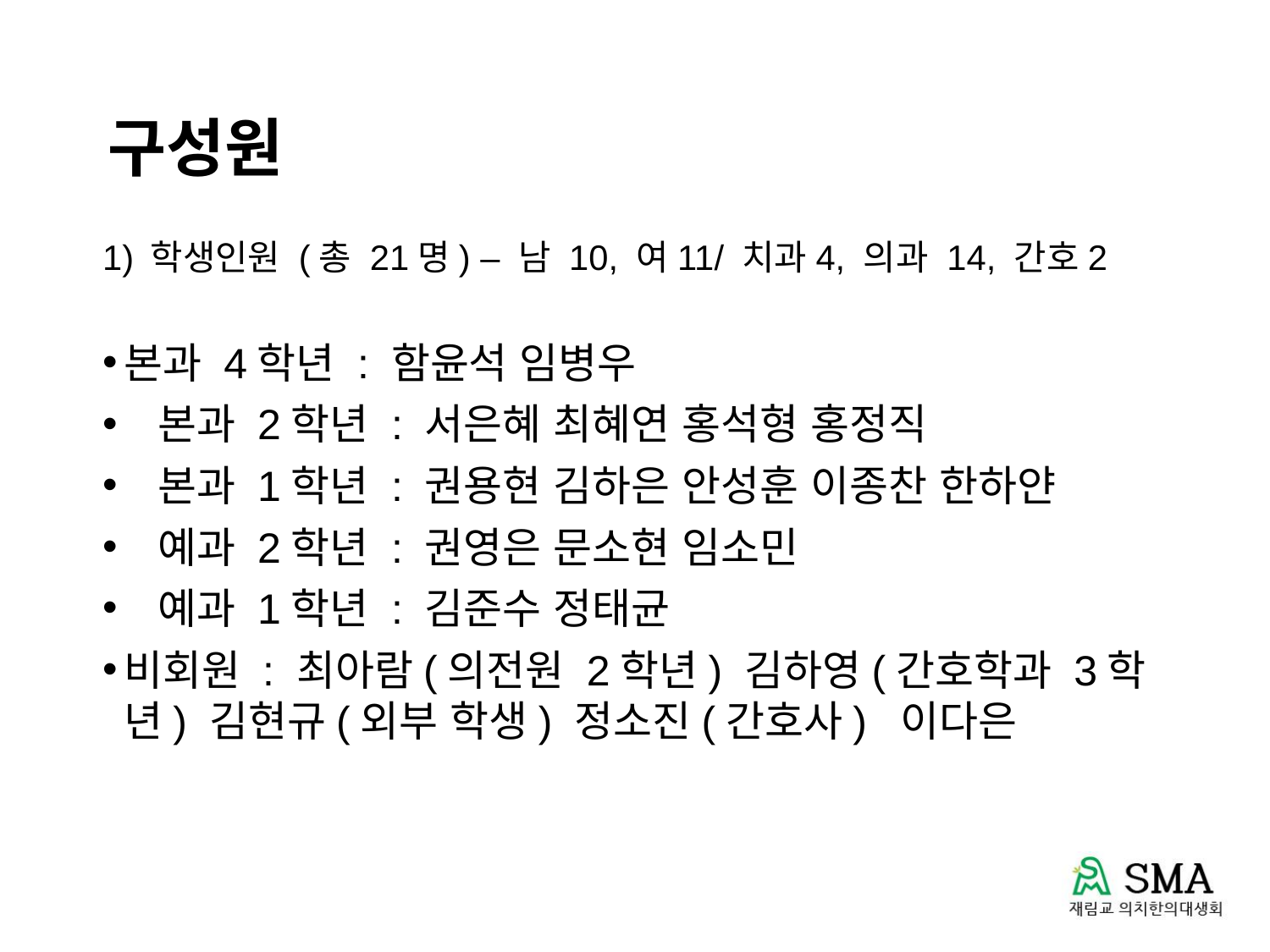

# 구성원
학생인원 (총 21명) – 남 10, 여11/ 치과4, 의과 14, 간호2

본과 4학년 : 함윤석 임병우
  본과 2학년 : 서은혜 최혜연 홍석형 홍정직
  본과 1학년 : 권용현 김하은 안성훈 이종찬 한하얀
  예과 2학년 : 권영은 문소현 임소민
  예과 1학년 : 김준수 정태균
비회원 : 최아람(의전원 2학년) 김하영(간호학과 3학년) 김현규(외부 학생) 정소진(간호사)  이다은